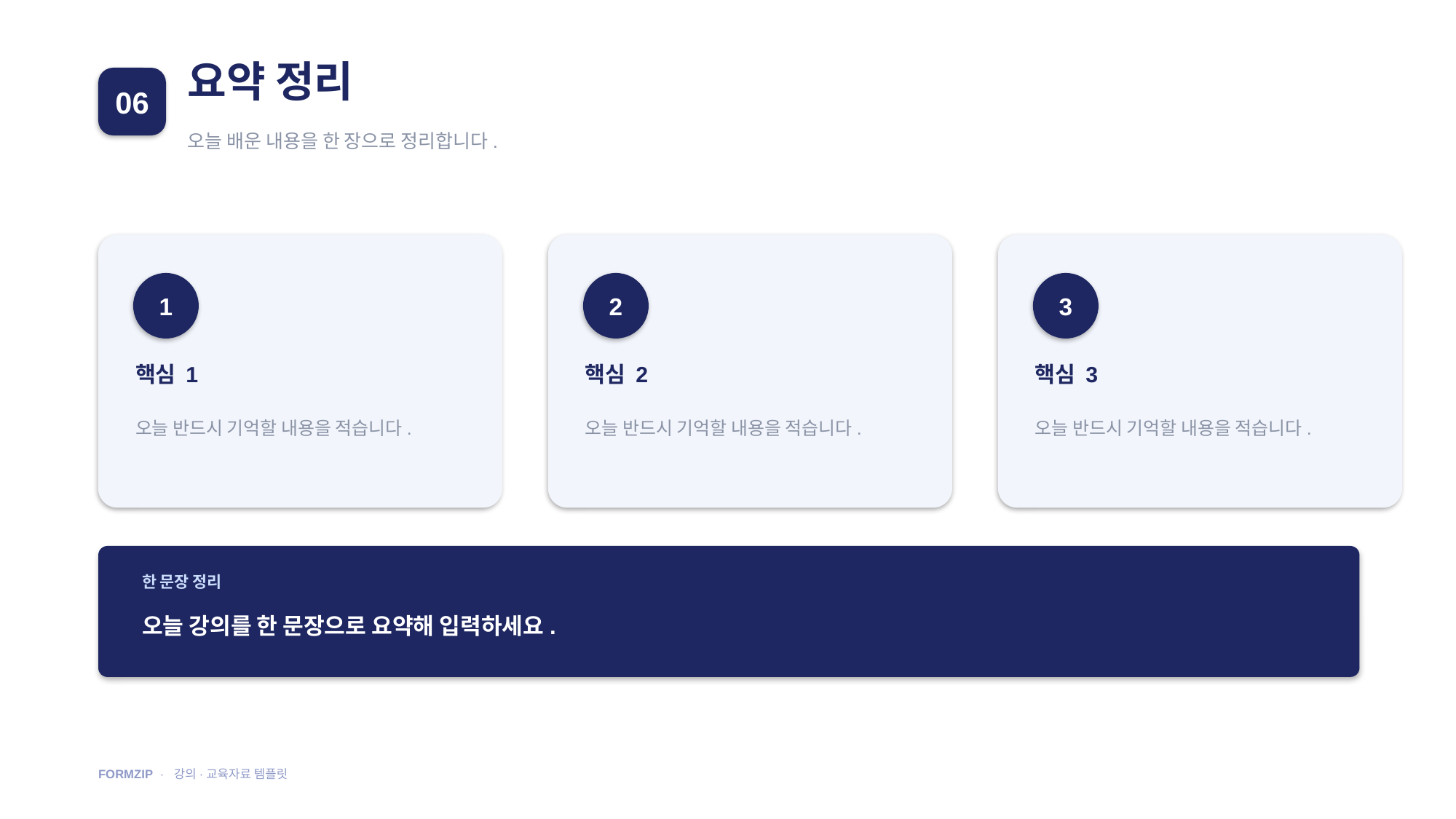

요약 정리
06
오늘 배운 내용을 한 장으로 정리합니다.

1
2
3
핵심 1
핵심 2
핵심 3
오늘 반드시 기억할 내용을 적습니다.
오늘 반드시 기억할 내용을 적습니다.
오늘 반드시 기억할 내용을 적습니다.

한 문장 정리
오늘 강의를 한 문장으로 요약해 입력하세요.
FORMZIP  ·  강의·교육자료 템플릿